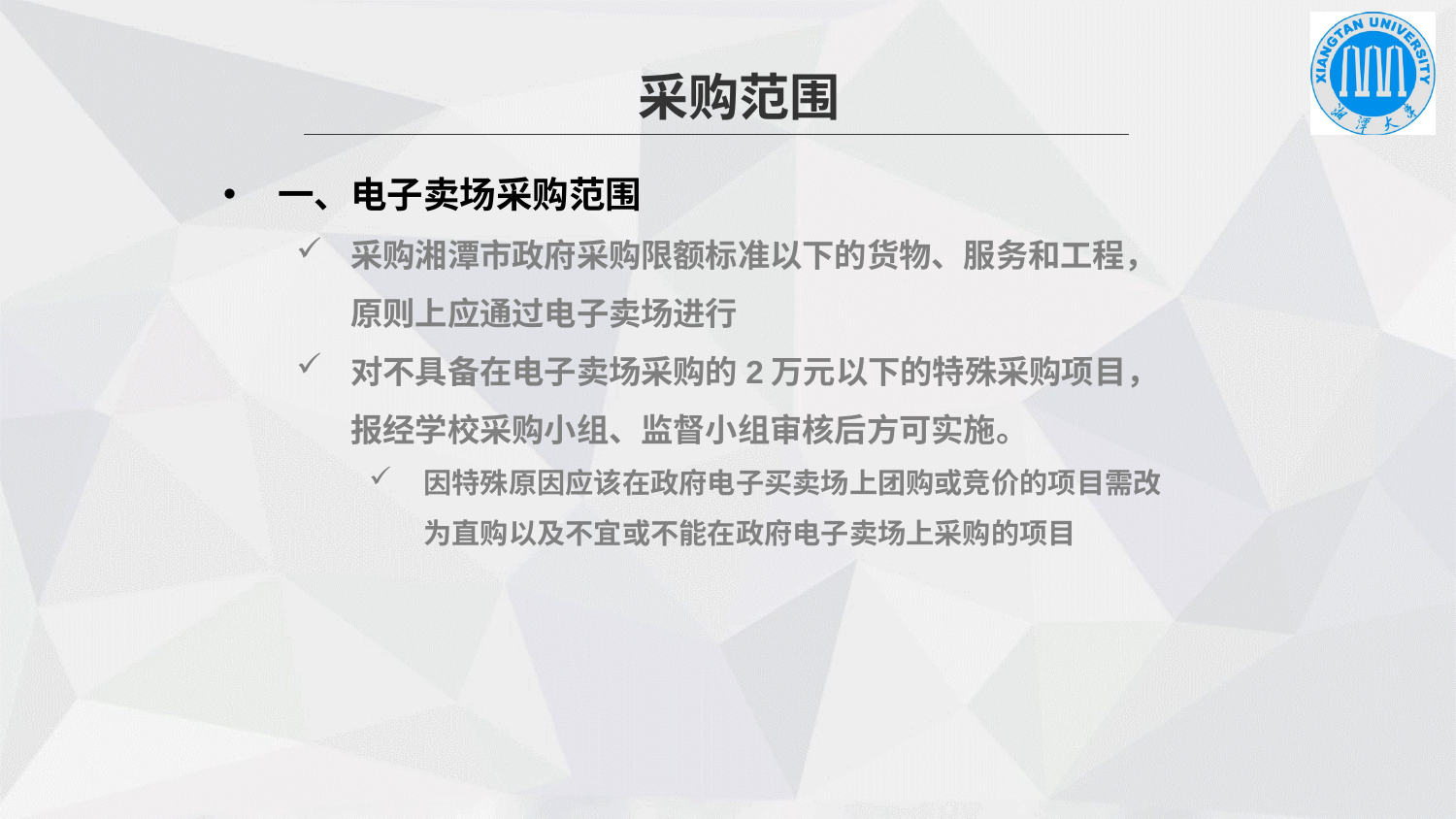

采购范围
一、电子卖场采购范围
采购湘潭市政府采购限额标准以下的货物、服务和工程，原则上应通过电子卖场进行
对不具备在电子卖场采购的2万元以下的特殊采购项目，报经学校采购小组、监督小组审核后方可实施。
因特殊原因应该在政府电子买卖场上团购或竞价的项目需改为直购以及不宜或不能在政府电子卖场上采购的项目